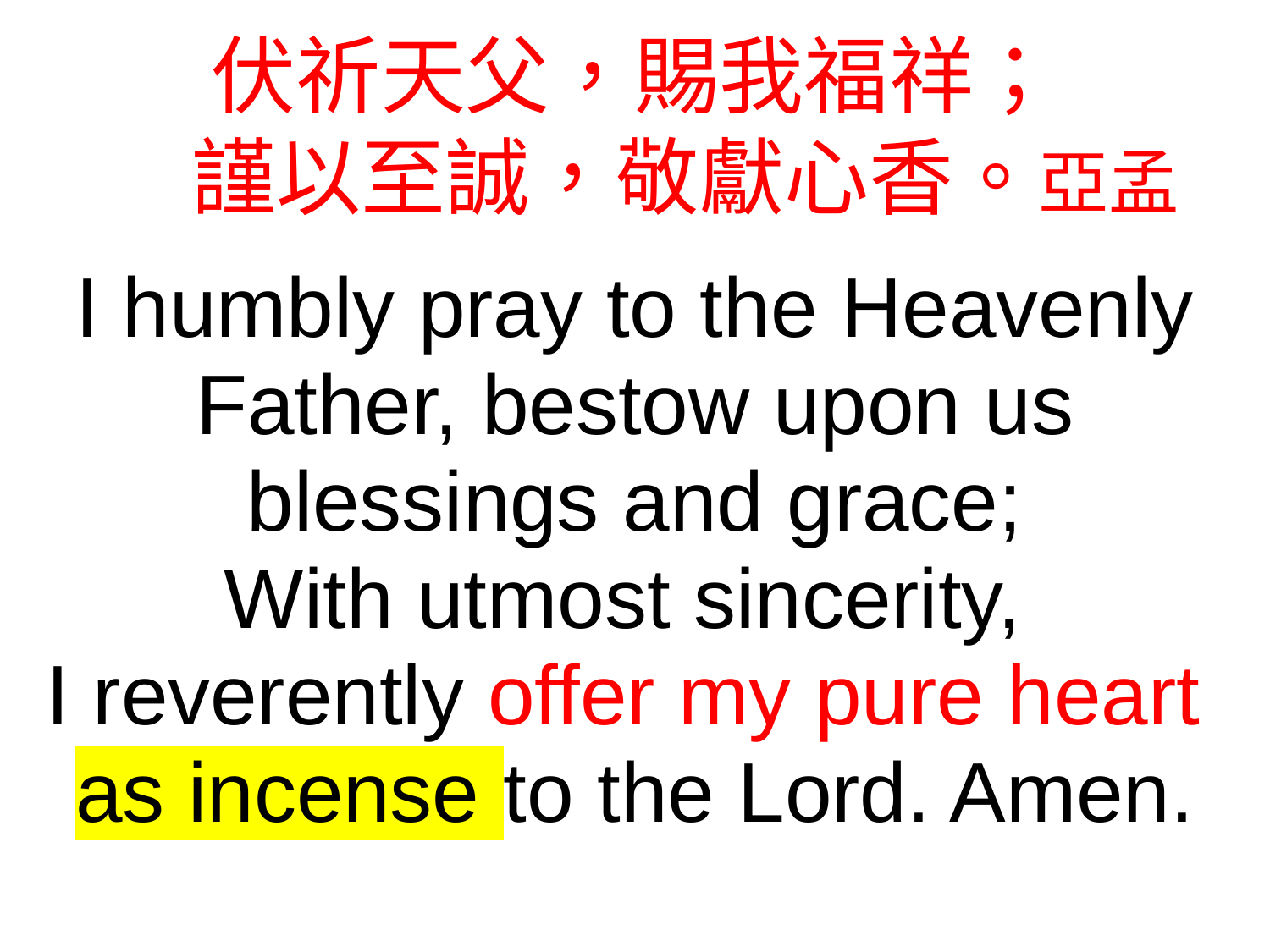

伏祈天父，賜我福祥；
         謹以至誠，敬獻心香。亞孟
I humbly pray to the Heavenly Father, bestow upon us blessings and grace;
With utmost sincerity,
I reverently offer my pure heart
as incense to the Lord. Amen.